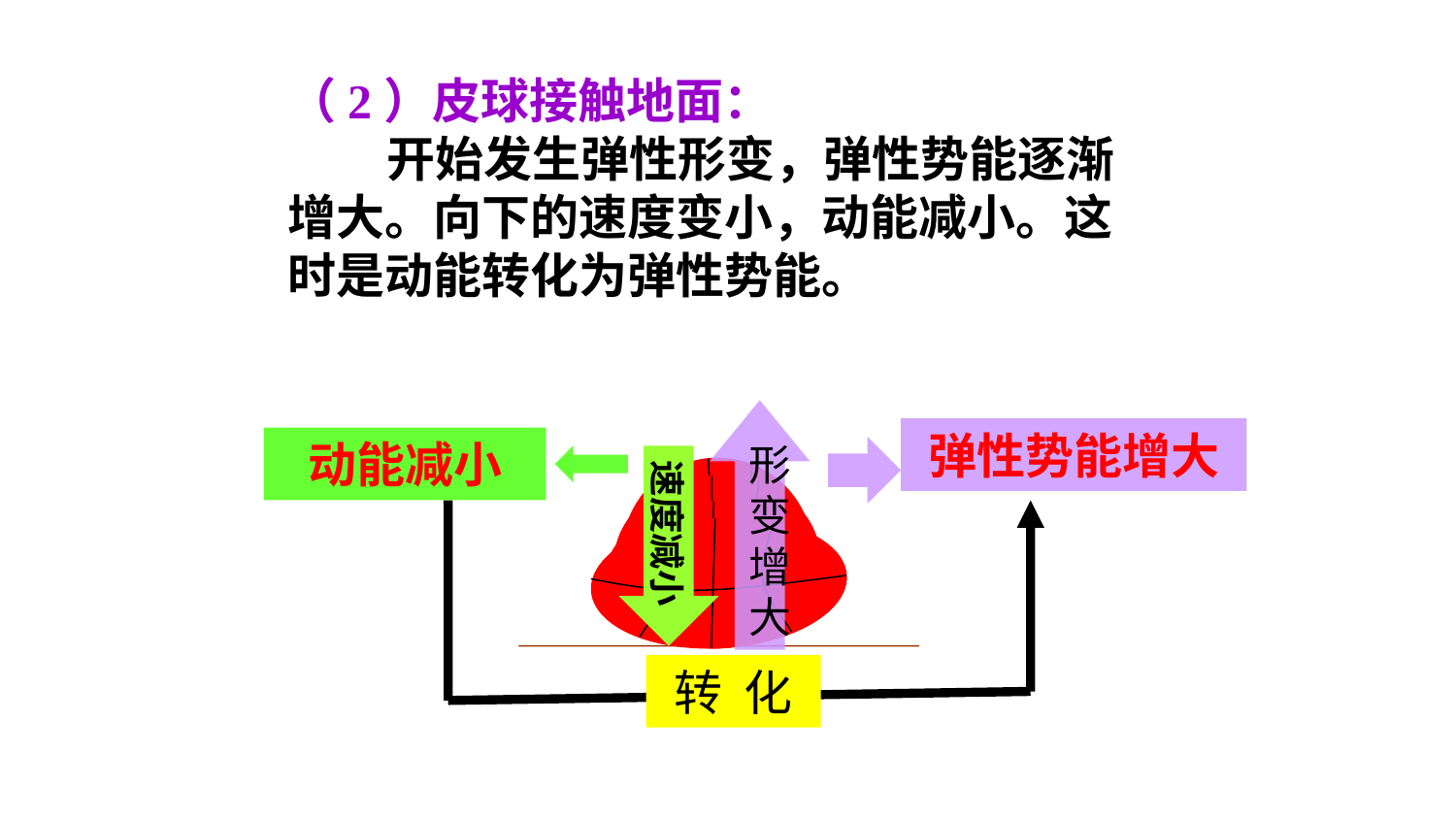

（2）皮球接触地面：
        开始发生弹性形变，弹性势能逐渐增大。向下的速度变小，动能减小。这时是动能转化为弹性势能。
形变增大
弹性势能增大
动能减小

速度减小

转  化